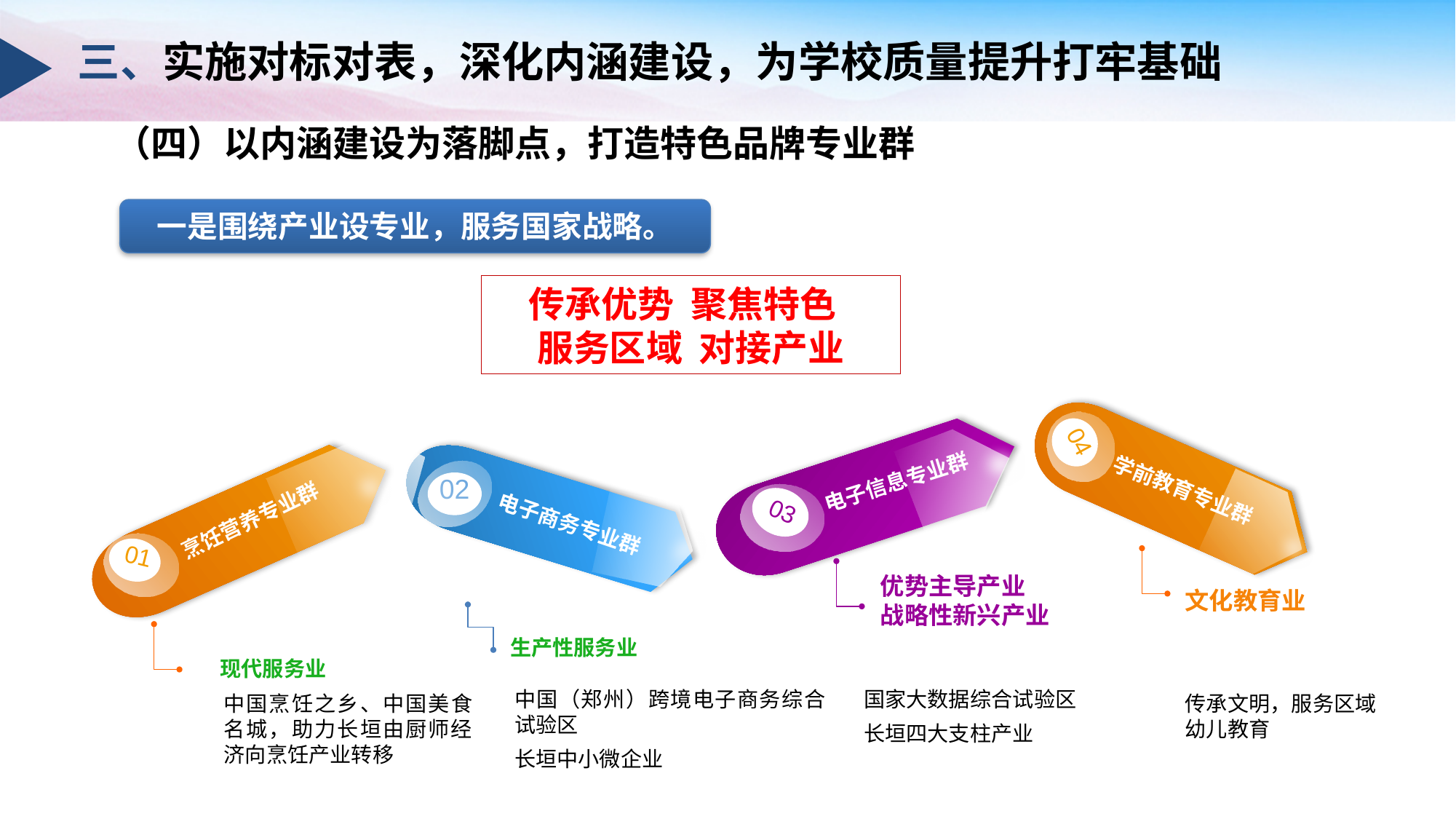

三、实施对标对表，深化内涵建设，为学校质量提升打牢基础
 （四）以内涵建设为落脚点，打造特色品牌专业群
一是围绕产业设专业，服务国家战略。

传承优势  聚焦特色
服务区域  对接产业

学前教育专业群
04

电子信息专业群

03

烹饪营养专业群

01

02

电子商务专业群
优势主导产业
战略性新兴产业
文化教育业
生产性服务业
现代服务业
中国（郑州）跨境电子商务综合试验区
长垣中小微企业
国家大数据综合试验区
长垣四大支柱产业
中国烹饪之乡、中国美食名城，助力长垣由厨师经济向烹饪产业转移
传承文明，服务区域幼儿教育